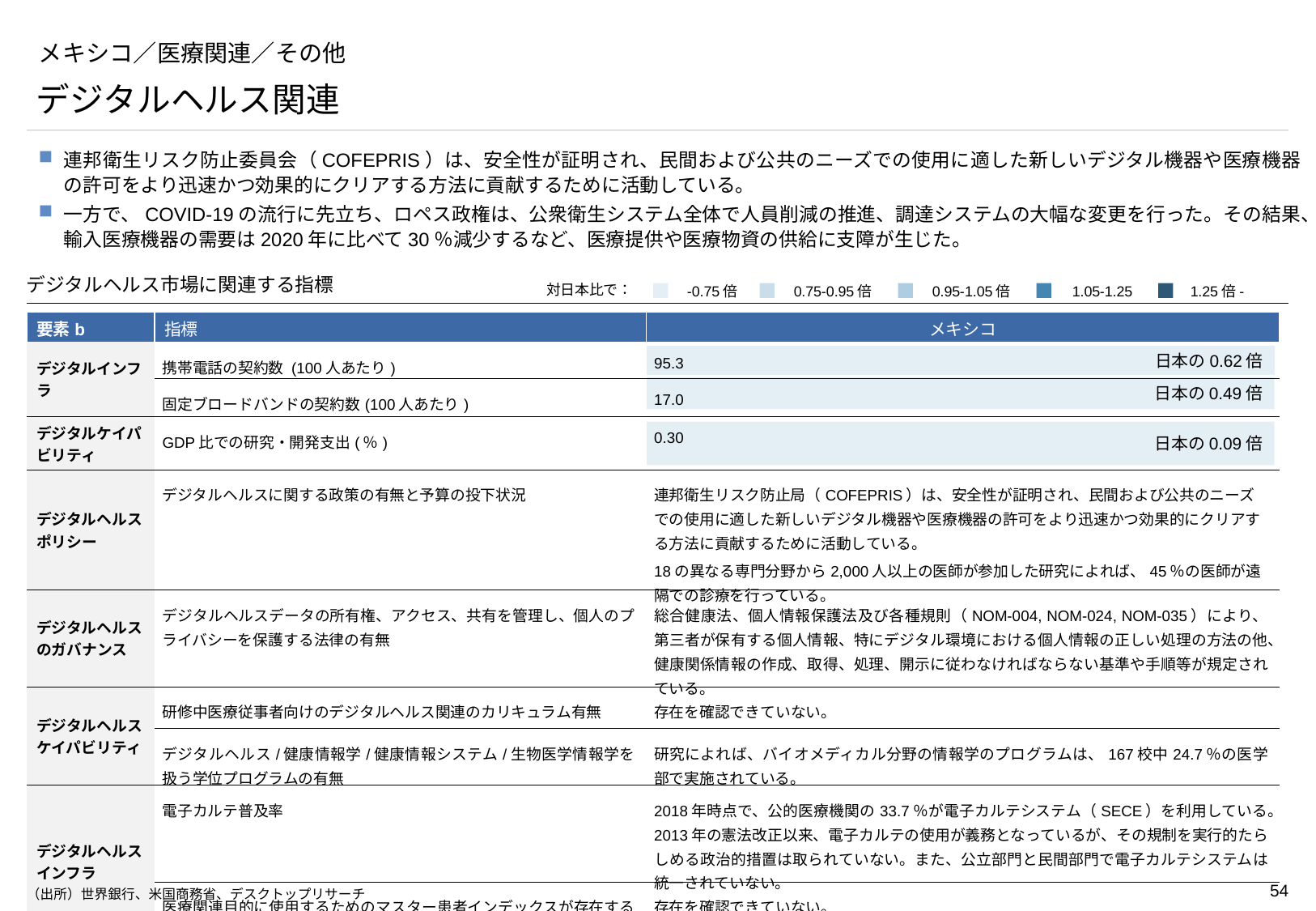

# メキシコ／医療関連／その他
デジタルヘルス関連
連邦衛生リスク防止委員会（COFEPRIS）は、安全性が証明され、民間および公共のニーズでの使用に適した新しいデジタル機器や医療機器の許可をより迅速かつ効果的にクリアする方法に貢献するために活動している。
一方で、COVID-19の流行に先立ち、ロペス政権は、公衆衛生システム全体で人員削減の推進、調達システムの大幅な変更を行った。その結果、輸入医療機器の需要は2020年に比べて30％減少するなど、医療提供や医療物資の供給に支障が生じた。
デジタルヘルス市場に関連する指標
対日本比で：
-0.75倍

0.75-0.95倍

0.95-1.05倍

1.05-1.25

1.25倍-

| 要素b | 指標 | メキシコ |
| --- | --- | --- |
| デジタルインフラ | 携帯電話の契約数 (100人あたり) | 95.3 |
| デジタルケイパビリティ | 固定ブロードバンドの契約数(100人あたり) | 17.0 |
| デジタルケイパビリティ | GDP比での研究・開発支出(％) | 0.30 |
| デジタルヘルスポリシー | デジタルヘルスに関する政策の有無と予算の投下状況 | 連邦衛生リスク防止局（COFEPRIS）は、安全性が証明され、民間および公共のニーズでの使用に適した新しいデジタル機器や医療機器の許可をより迅速かつ効果的にクリアする方法に貢献するために活動している。 18の異なる専門分野から2,000人以上の医師が参加した研究によれば、45％の医師が遠隔での診療を行っている。 |
| デジタルヘルスのガバナンス | デジタルヘルスデータの所有権、アクセス、共有を管理し、個人のプライバシーを保護する法律の有無 | 総合健康法、個人情報保護法及び各種規則（NOM-004, NOM-024, NOM-035）により、第三者が保有する個人情報、特にデジタル環境における個人情報の正しい処理の方法の他、健康関係情報の作成、取得、処理、開示に従わなければならない基準や手順等が規定されている。 |
| デジタルヘルスケイパビリティ | 研修中医療従事者向けのデジタルヘルス関連のカリキュラム有無 | 存在を確認できていない。 |
|  | デジタルヘルス/健康情報学/健康情報システム/生物医学情報学を扱う学位プログラムの有無 | 研究によれば、バイオメディカル分野の情報学のプログラムは、167校中24.7％の医学部で実施されている。 |
| デジタルヘルスインフラ | 電子カルテ普及率 | 2018年時点で、公的医療機関の33.7％が電子カルテシステム（SECE）を利用している。2013年の憲法改正以来、電子カルテの使用が義務となっているが、その規制を実行的たらしめる政治的措置は取られていない。また、公立部門と民間部門で電子カルテシステムは統一されていない。 |
|  | 医療関連目的に使用するためのマスター患者インデックスが存在するか | 存在を確認できていない。 |
日本の0.62倍
日本の0.49倍
日本の0.09倍
（出所）世界銀行、米国商務省、デスクトップリサーチ